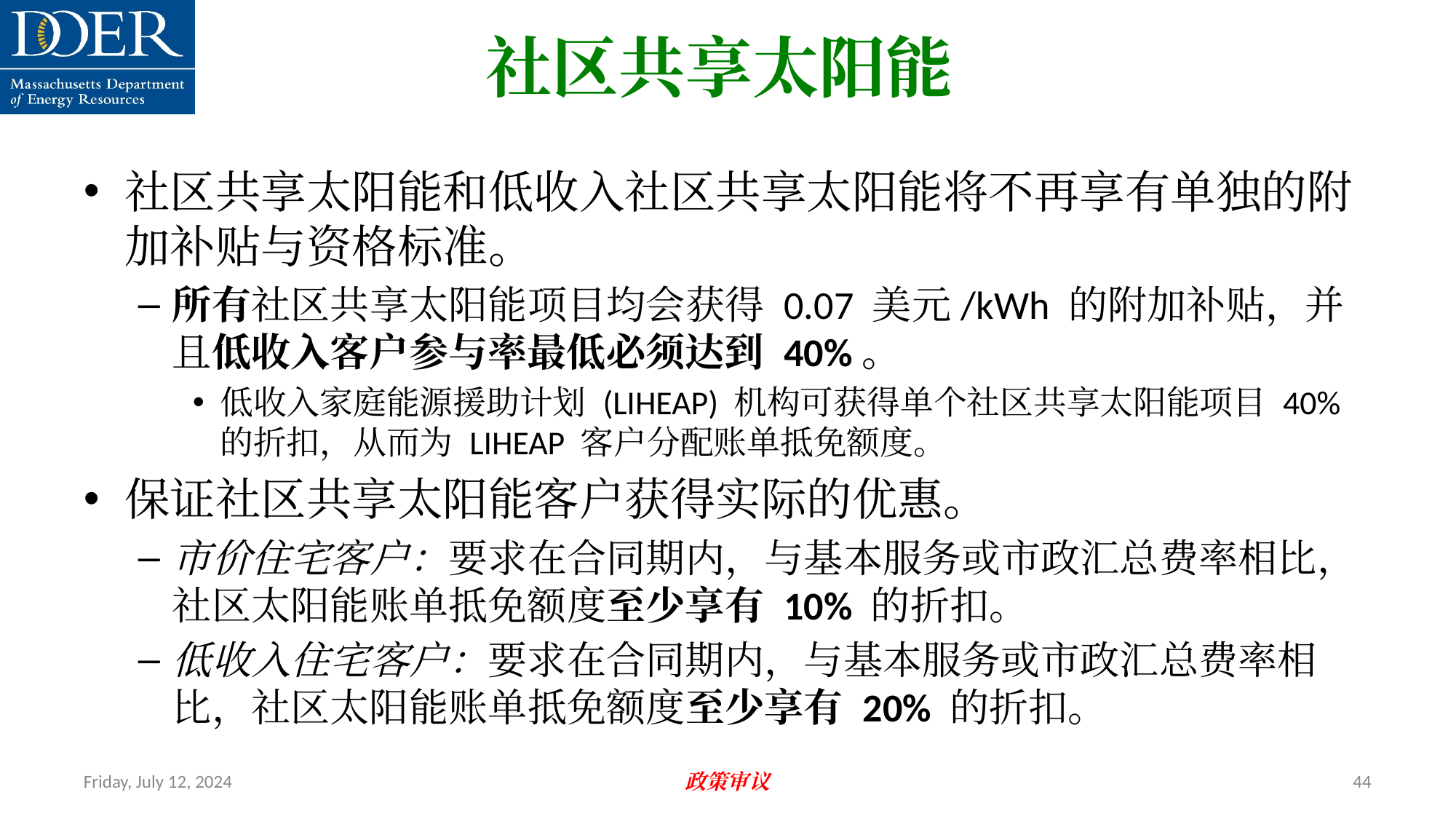

社区共享太阳能
社区共享太阳能和低收入社区共享太阳能将不再享有单独的附加补贴与资格标准。
所有社区共享太阳能项目均会获得 0.07 美元/kWh 的附加补贴，并且低收入客户参与率最低必须达到 40%。
低收入家庭能源援助计划 (LIHEAP) 机构可获得单个社区共享太阳能项目 40% 的折扣，从而为 LIHEAP 客户分配账单抵免额度。
保证社区共享太阳能客户获得实际的优惠。
市价住宅客户：要求在合同期内，与基本服务或市政汇总费率相比，社区太阳能账单抵免额度至少享有 10% 的折扣。
低收入住宅客户：要求在合同期内，与基本服务或市政汇总费率相比，社区太阳能账单抵免额度至少享有 20% 的折扣。
Friday, July 12, 2024
政策审议
44